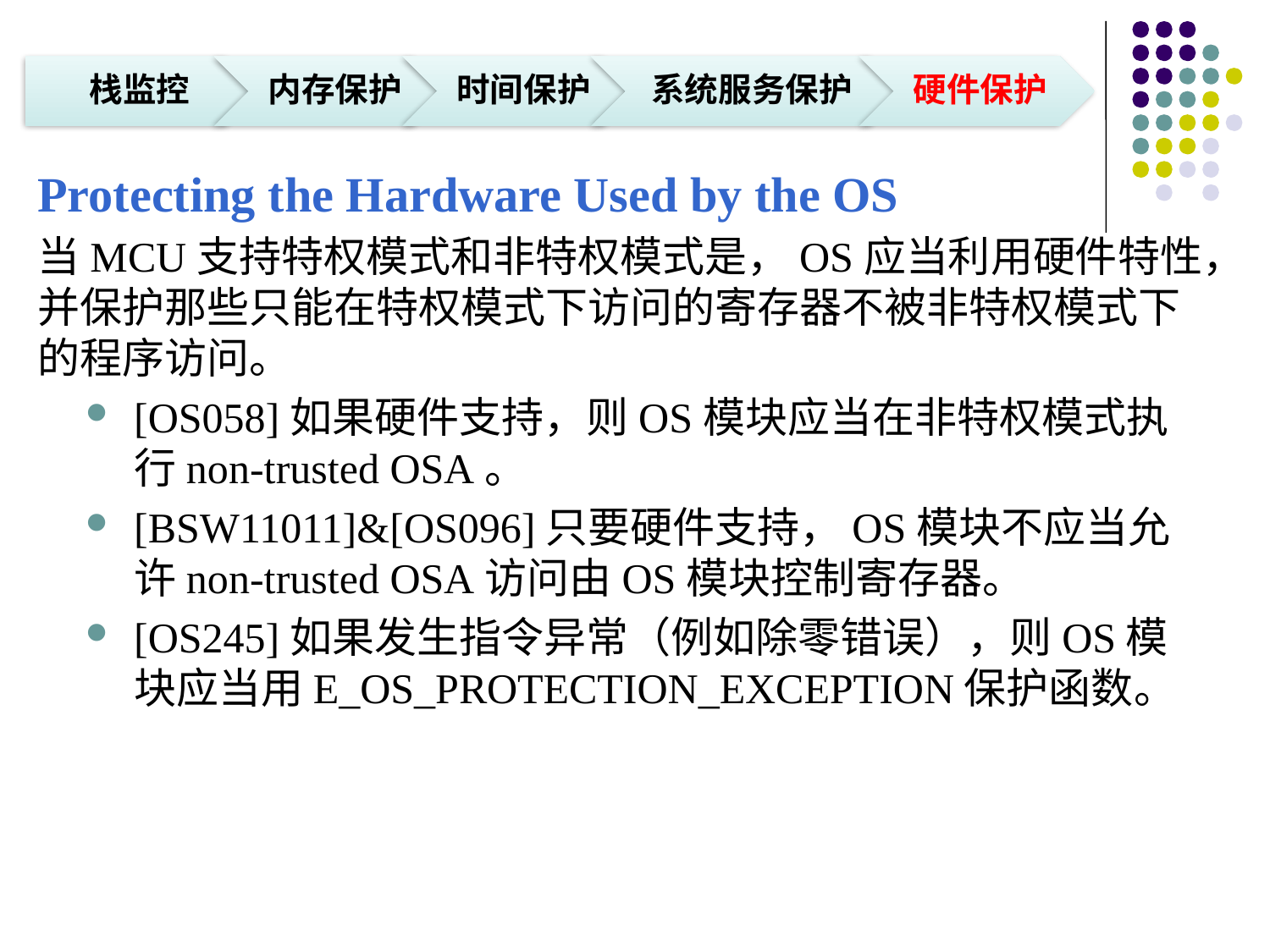

栈监控
内存保护
时间保护
系统服务保护
硬件保护
Protecting the Hardware Used by the OS
当MCU支持特权模式和非特权模式是，OS应当利用硬件特性，并保护那些只能在特权模式下访问的寄存器不被非特权模式下的程序访问。
[OS058]如果硬件支持，则OS模块应当在非特权模式执行non-trusted OSA。
[BSW11011]&[OS096]只要硬件支持，OS模块不应当允许non-trusted OSA访问由OS模块控制寄存器。
[OS245]如果发生指令异常（例如除零错误），则OS模块应当用E_OS_PROTECTION_EXCEPTION保护函数。